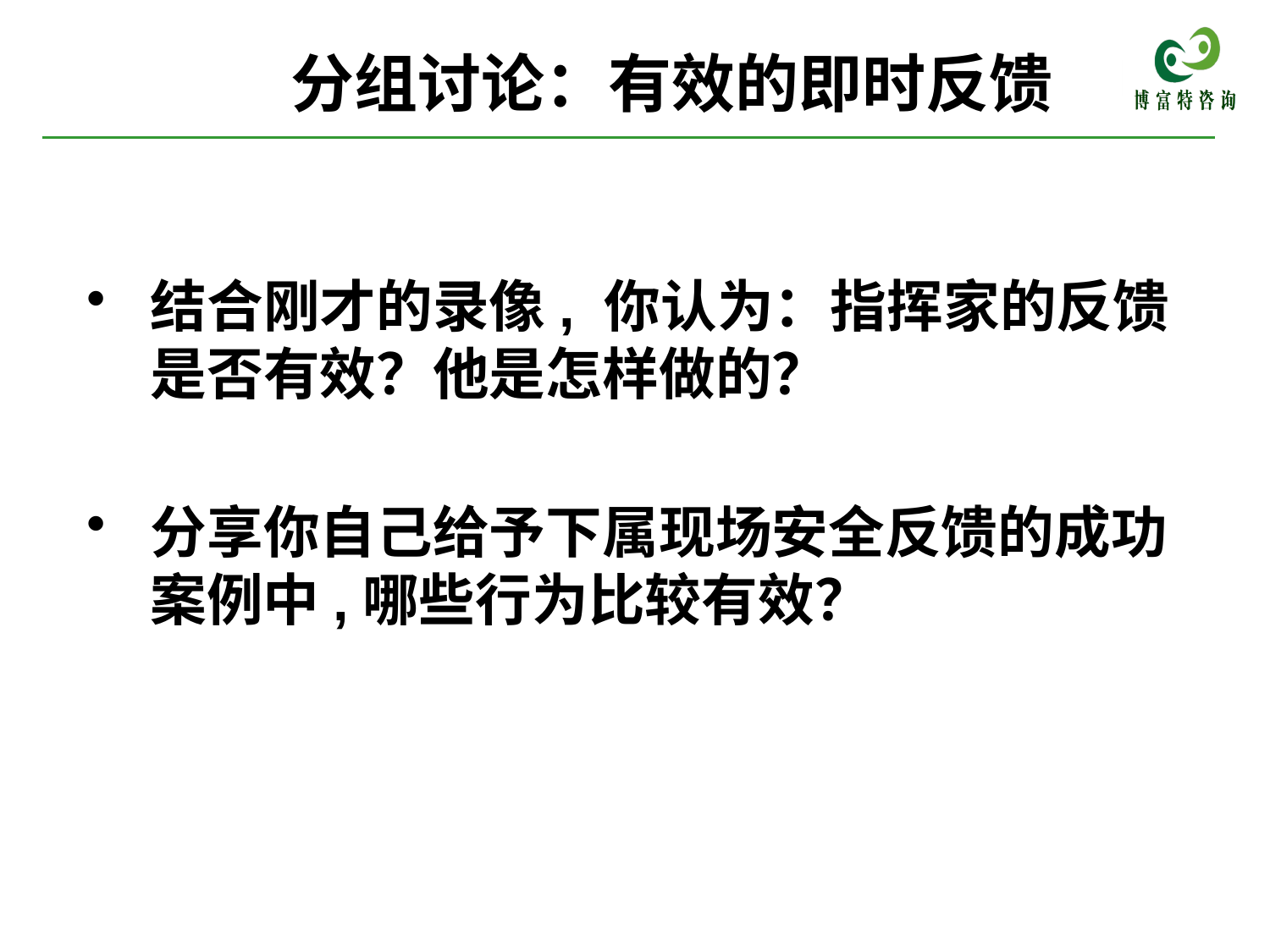

# 分组讨论：有效的即时反馈
结合刚才的录像, 你认为：指挥家的反馈是否有效？他是怎样做的？

分享你自己给予下属现场安全反馈的成功案例中,哪些行为比较有效？